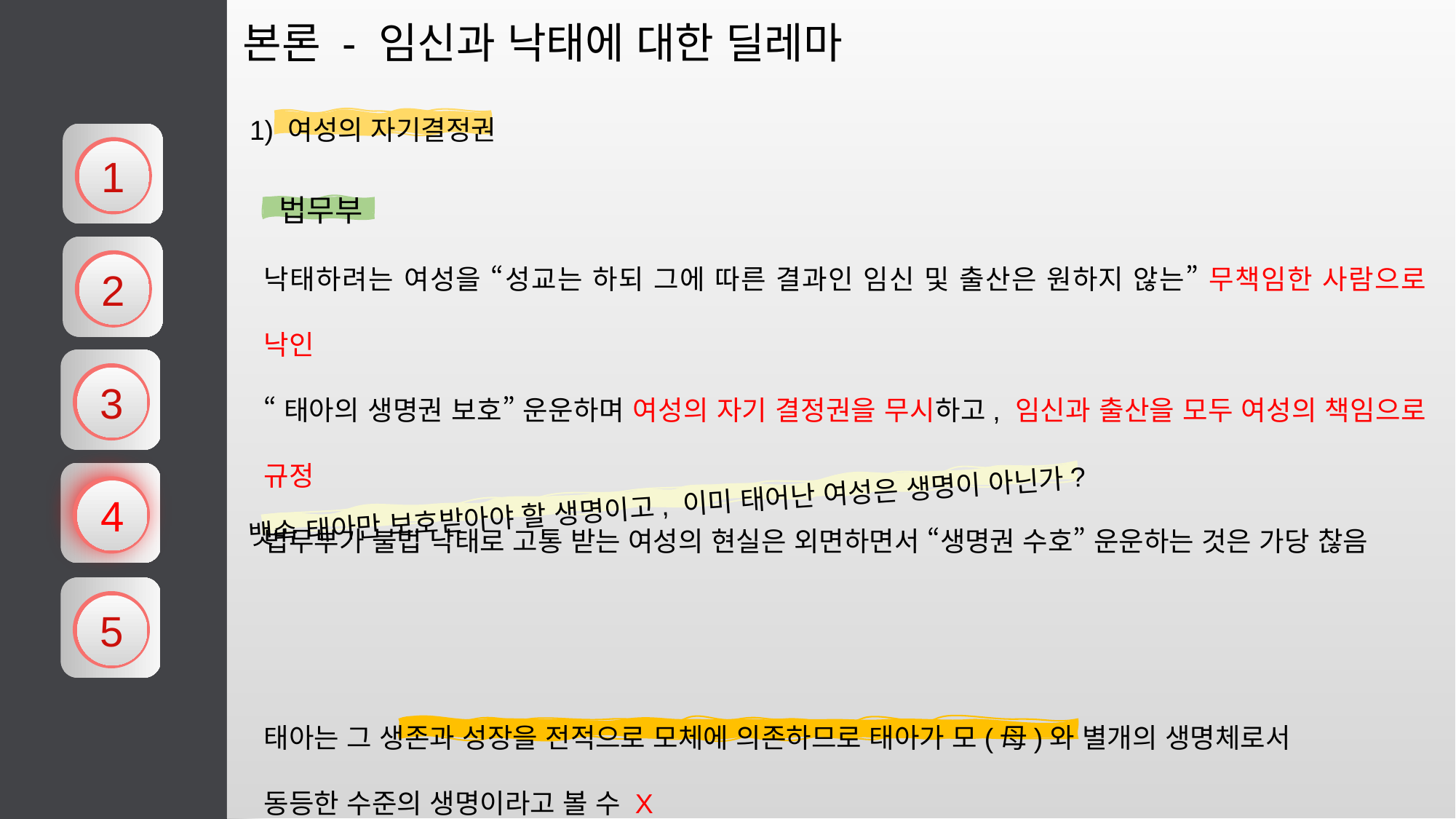

본론 - 임신과 낙태에 대한 딜레마
1) 여성의 자기결정권

1

2

3

4

5
법무부

낙태하려는 여성을 “성교는 하되 그에 따른 결과인 임신 및 출산은 원하지 않는” 무책임한 사람으로 낙인
“태아의 생명권 보호” 운운하며 여성의 자기 결정권을 무시하고, 임신과 출산을 모두 여성의 책임으로 규정
법무부가 불법 낙태로 고통 받는 여성의 현실은 외면하면서 “생명권 수호” 운운하는 것은 가당 찮음

태아는 그 생존과 성장을 전적으로 모체에 의존하므로 태아가 모(母)와 별개의 생명체로서
동등한 수준의 생명이라고 볼 수 X
현행 민법은 태아가 출생한 후부터 각종 권리의 주체가 될 수 있다고 규정
뱃속 태아만 보호받아야 할 생명이고, 이미 태어난 여성은 생명이 아닌가?